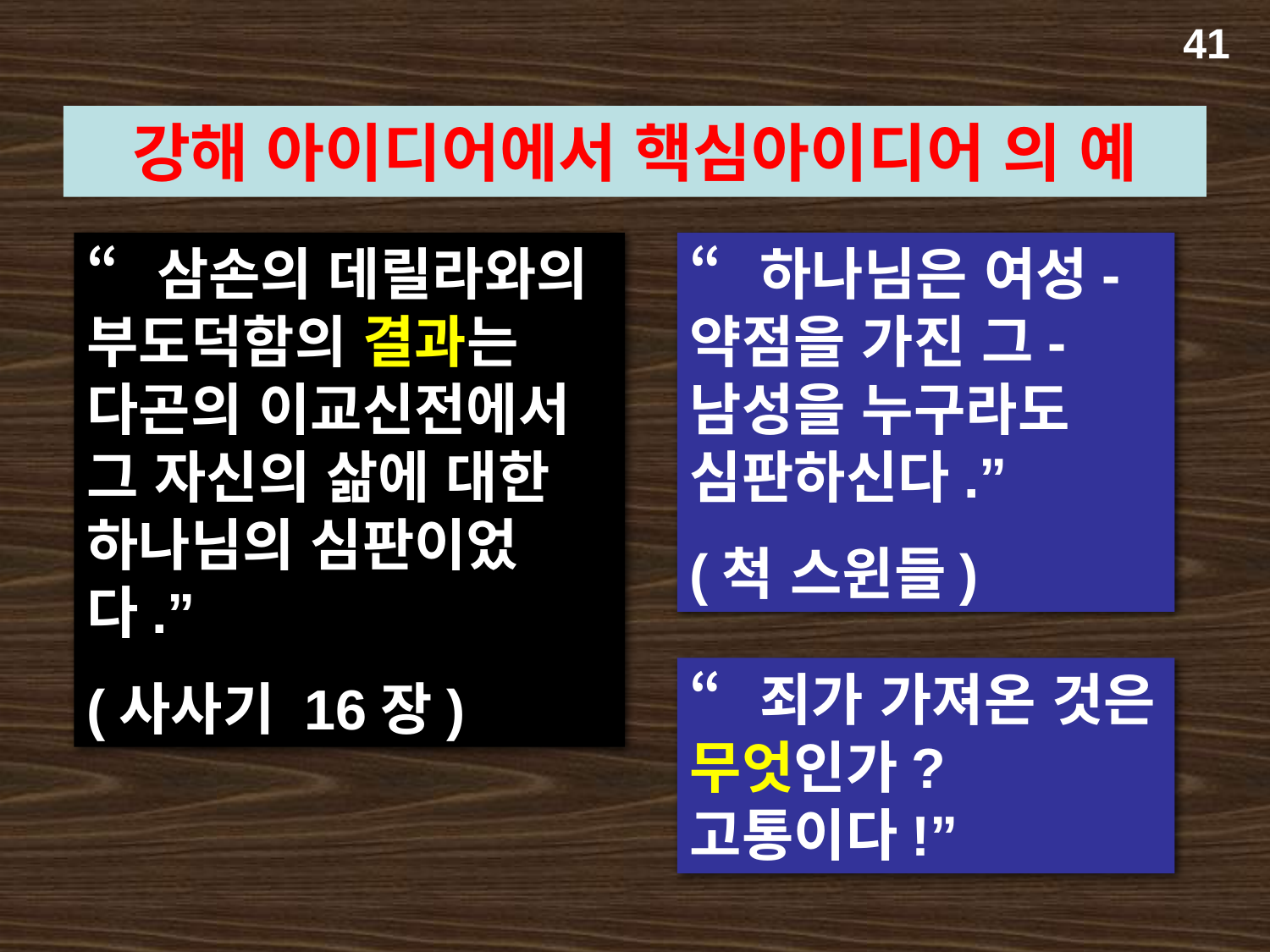

41
강해 아이디어에서 핵심아이디어 의 예
“삼손의 데릴라와의 부도덕함의 결과는 다곤의 이교신전에서 그 자신의 삶에 대한 하나님의 심판이었다.”
(사사기 16장)
“하나님은 여성-약점을 가진 그-남성을 누구라도 심판하신다.”
(척 스윈들)
“죄가 가져온 것은 무엇인가? 고통이다!”